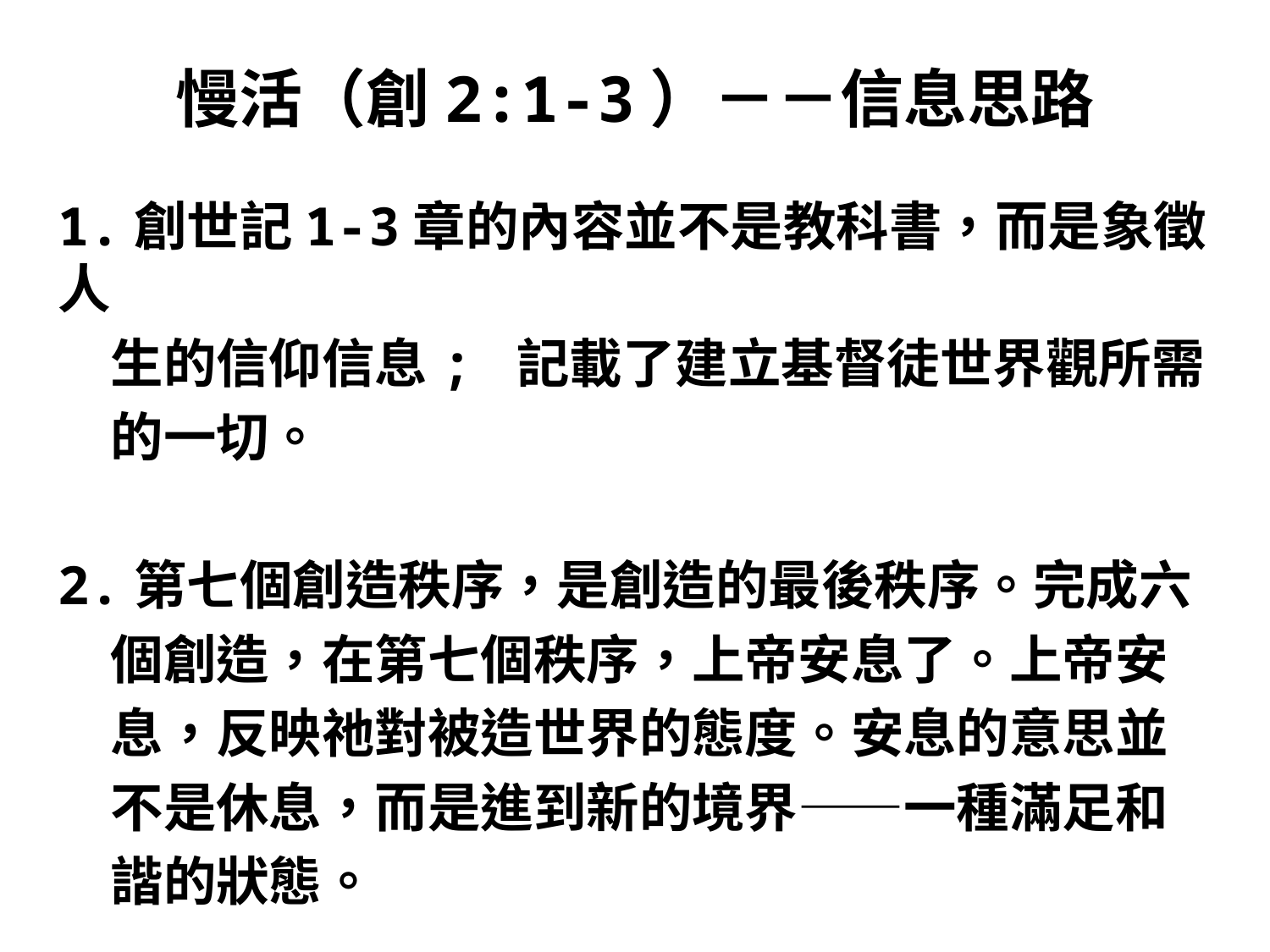

# 慢活（創2:1-3）－－信息思路
1.創世記1-3章的內容並不是教科書，而是象徵人
　生的信仰信息; 記載了建立基督徒世界觀所需
　的一切。

2.第七個創造秩序，是創造的最後秩序。完成六
　個創造，在第七個秩序，上帝安息了。上帝安
　息，反映祂對被造世界的態度。安息的意思並
　不是休息，而是進到新的境界——一種滿足和
　諧的狀態。